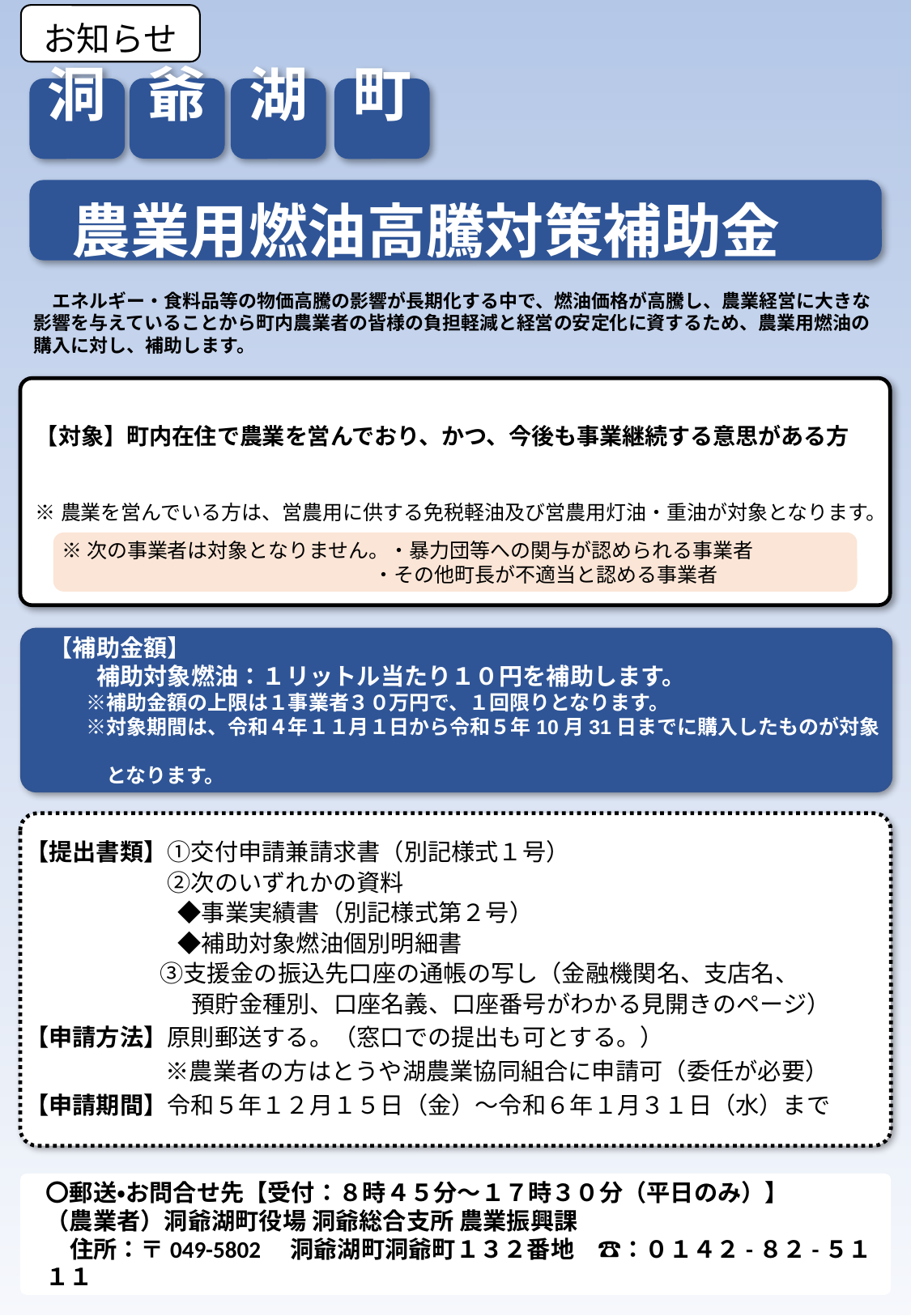

お知らせ
爺
洞
湖
町
農業用燃油高騰対策補助金
　エネルギー・食料品等の物価高騰の影響が長期化する中で、燃油価格が高騰し、農業経営に大きな影響を与えていることから町内農業者の皆様の負担軽減と経営の安定化に資するため、農業用燃油の購入に対し、補助します。

【対象】町内在住で農業を営んでおり、かつ、今後も事業継続する意思がある方

※農業を営んでいる方は、営農用に供する免税軽油及び営農用灯油・重油が対象となります。

※次の事業者は対象となりません。・暴力団等への関与が認められる事業者
　　　　　　　　　　　　　　　  ・その他町長が不適当と認める事業者
　【補助金額】
　　　補助対象燃油：１リットル当たり１０円を補助します。
　　　※補助金額の上限は１事業者３０万円で、１回限りとなります。
　　　※対象期間は、令和４年１１月１日から令和５年10月31日までに購入したものが対象
　　　　となります。

【提出書類】①交付申請兼請求書（別記様式１号）
　　　　　　②次のいずれかの資料
　　　　　　  ◆事業実績書（別記様式第２号）
　　　　　　  ◆補助対象燃油個別明細書
　　　　　   ③支援金の振込先口座の通帳の写し（金融機関名、支店名、
　　　　　　　　 預貯金種別、口座名義、口座番号がわかる見開きのページ）
【申請方法】原則郵送する。（窓口での提出も可とする。）
  　　　　　 ※農業者の方はとうや湖農業協同組合に申請可（委任が必要）
【申請期間】令和５年１２月１５日（金）～令和６年１月３１日（水）まで

〇郵送・お問合せ先【受付：８時４５分～１７時３０分（平日のみ）】
（農業者）洞爺湖町役場 洞爺総合支所 農業振興課
　住所：〒049-5802　洞爺湖町洞爺町１３２番地　☎：０１４２-８２-５１１１